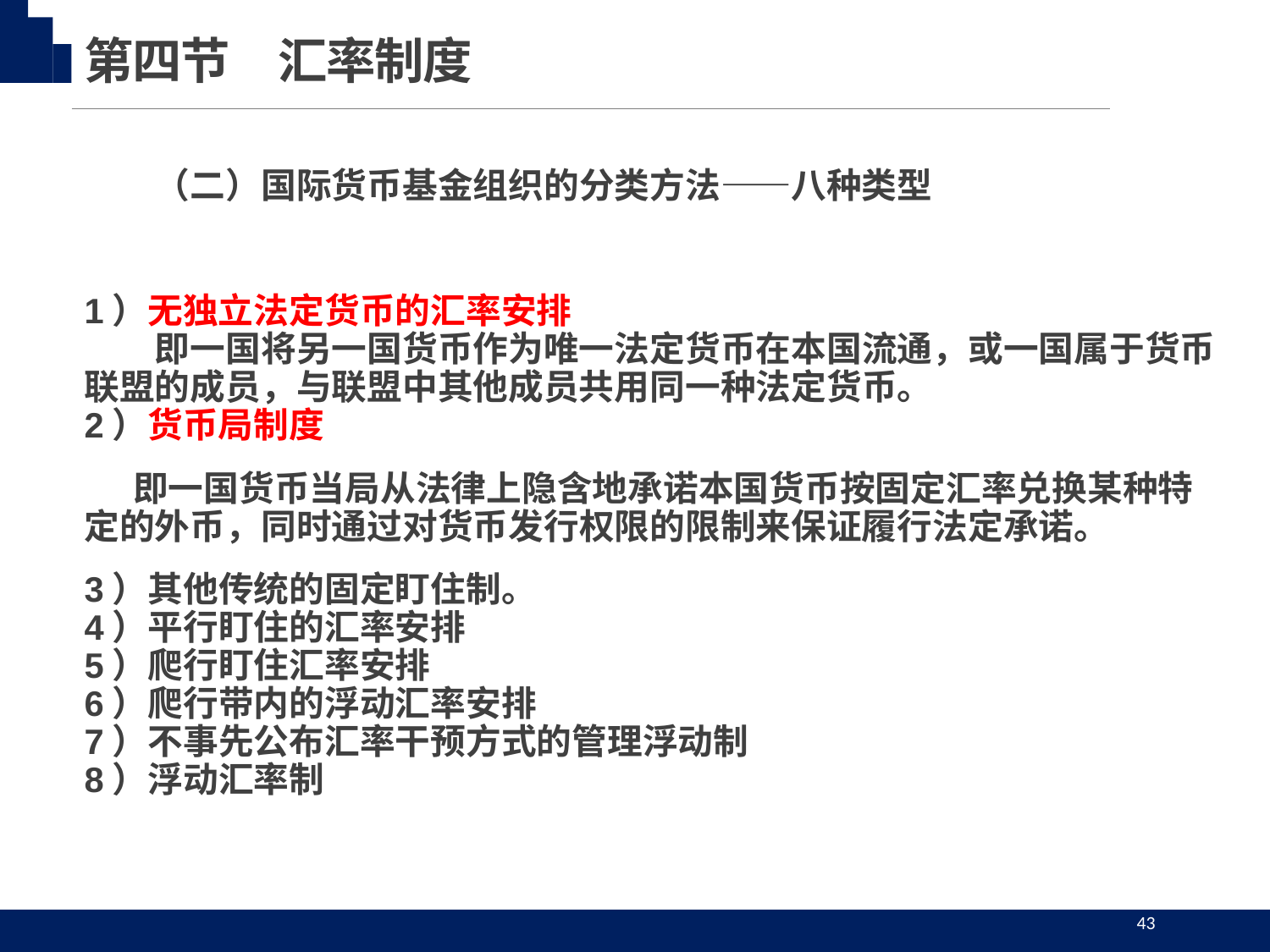

第四节　汇率制度
　　（二）国际货币基金组织的分类方法——八种类型

1）无独立法定货币的汇率安排
　　即一国将另一国货币作为唯一法定货币在本国流通，或一国属于货币联盟的成员，与联盟中其他成员共用同一种法定货币。
2）货币局制度
     即一国货币当局从法律上隐含地承诺本国货币按固定汇率兑换某种特定的外币，同时通过对货币发行权限的限制来保证履行法定承诺。
3）其他传统的固定盯住制。
4）平行盯住的汇率安排
5）爬行盯住汇率安排
6）爬行带内的浮动汇率安排
7）不事先公布汇率干预方式的管理浮动制
8）浮动汇率制
43